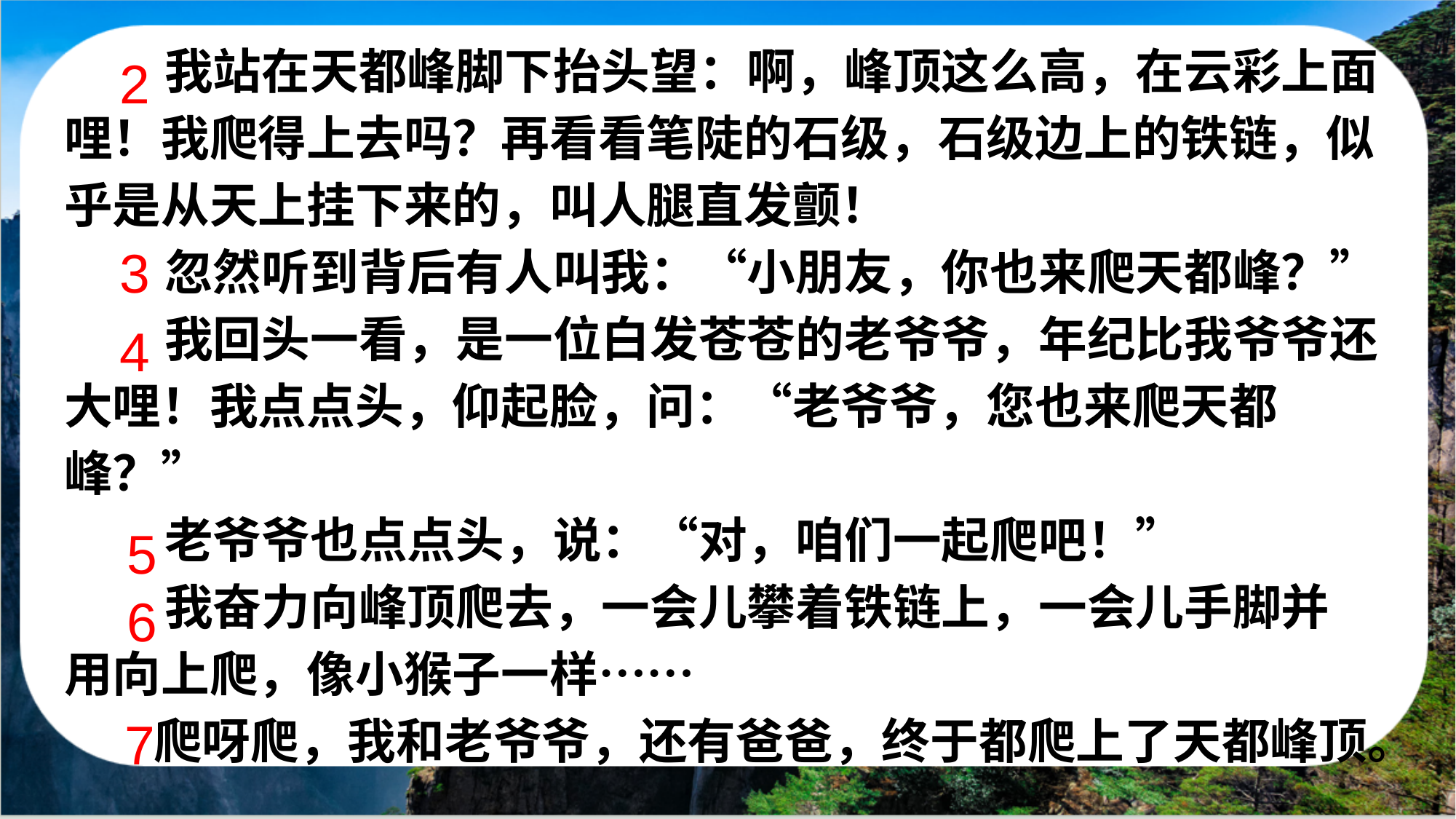

我站在天都峰脚下抬头望：啊，峰顶这么高，在云彩上面哩！我爬得上去吗？再看看笔陡的石级，石级边上的铁链，似乎是从天上挂下来的，叫人腿直发颤！
        忽然听到背后有人叫我：“小朋友，你也来爬天都峰？”
        我回头一看，是一位白发苍苍的老爷爷，年纪比我爷爷还大哩！我点点头，仰起脸，问：“老爷爷，您也来爬天都峰？”
        老爷爷也点点头，说：“对，咱们一起爬吧！”
        我奋力向峰顶爬去，一会儿攀着铁链上，一会儿手脚并 用向上爬，像小猴子一样……
       爬呀爬，我和老爷爷，还有爸爸，终于都爬上了天都峰顶。
2
3
4

5

6

7